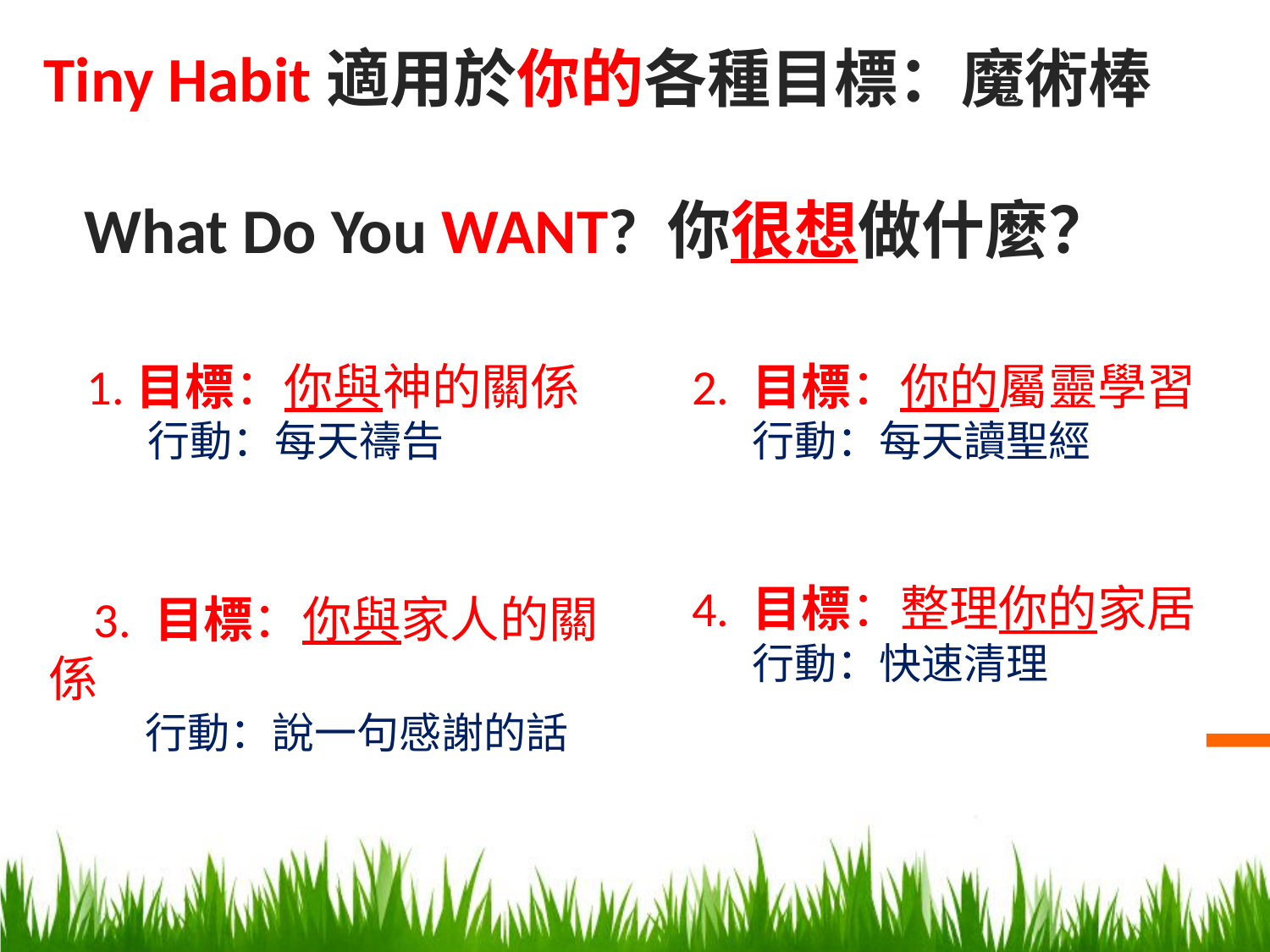

Tiny Habit適用於你的各種目標：魔術棒

What Do You WANT? 你很想做什麼？
    1.目標：你與神的關係
          行動：每天禱告
    2. 目標：你的屬靈學習
          行動：每天讀聖經
    4. 目標：整理你的家居
          行動：快速清理
    3. 目標：你與家人的關係
         行動：說一句感謝的話